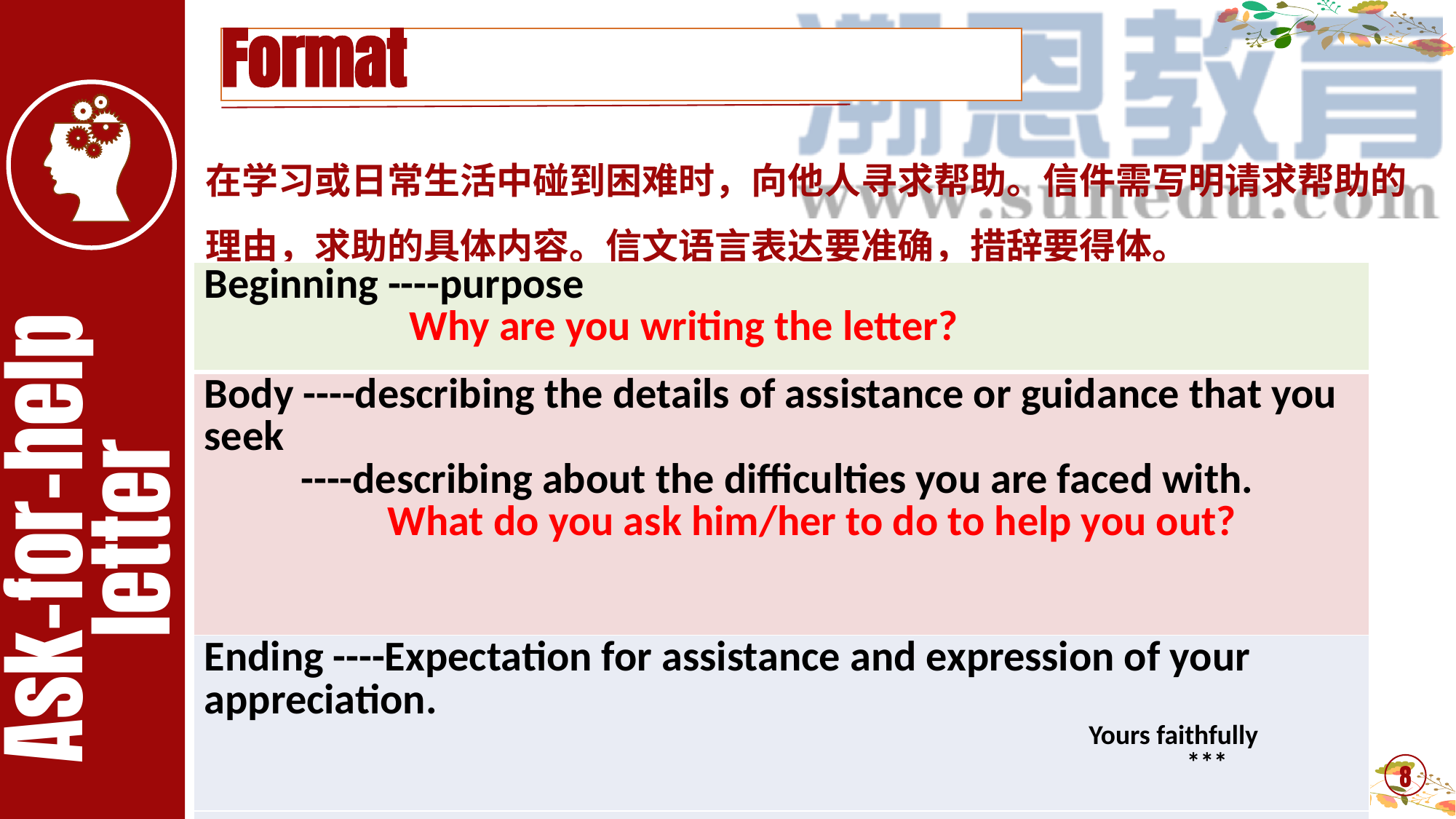

Format

在学习或日常生活中碰到困难时，向他人寻求帮助。信件需写明请求帮助的理由，求助的具体内容。信文语言表达要准确，措辞要得体。
| Beginning ----purpose Why are you writing the letter? |
| --- |
| Body ----describing the details of assistance or guidance that you seek ----describing about the difficulties you are faced with. What do you ask him/her to do to help you out? |
| Ending ----Expectation for assistance and expression of your appreciation. Yours faithfully \*\*\* |
|  |
Ask-for-help letter

8